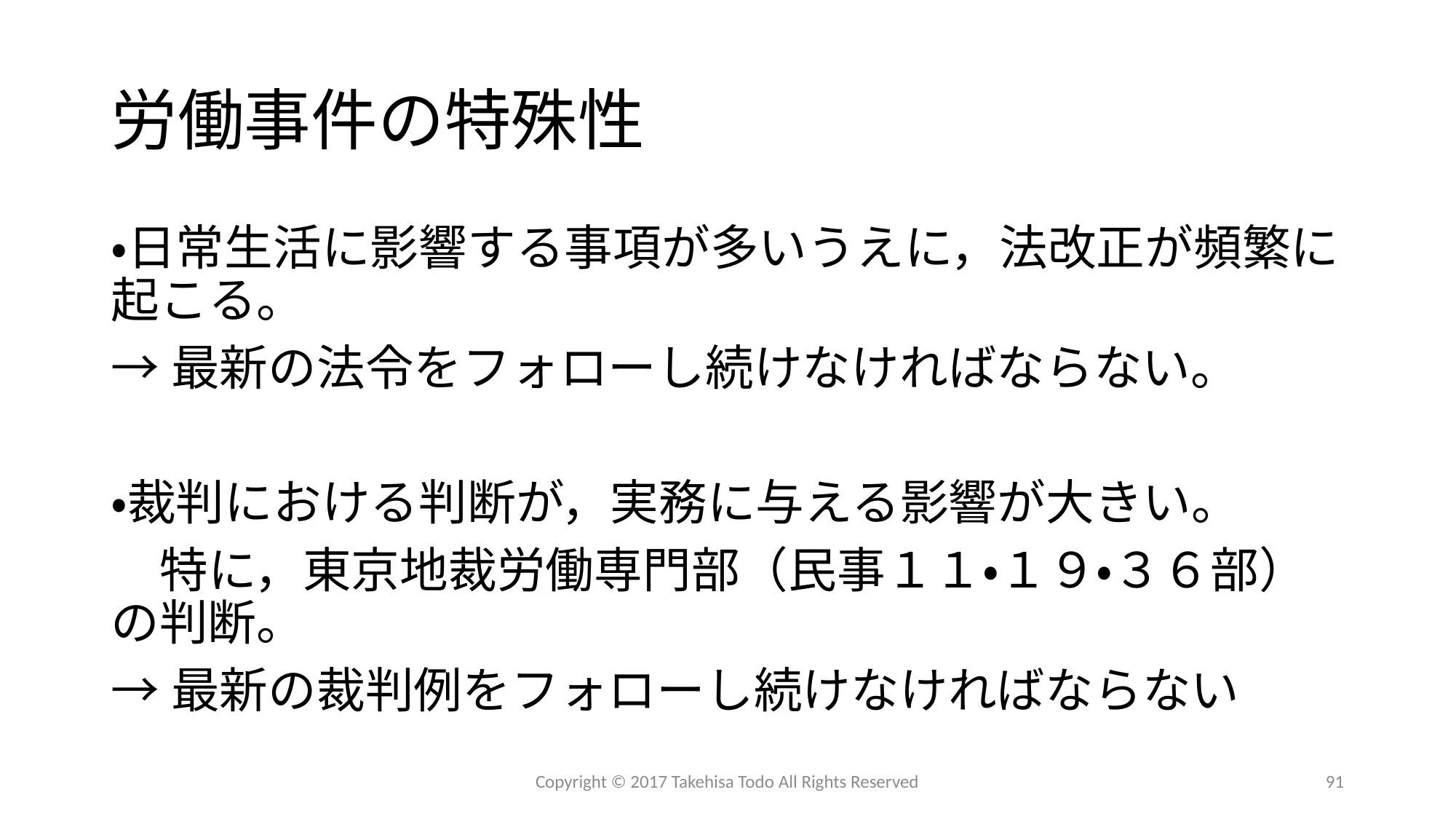

# 労働事件の特殊性
・日常生活に影響する事項が多いうえに，法改正が頻繁に起こる。
→最新の法令をフォローし続けなければならない。

・裁判における判断が，実務に与える影響が大きい。
　特に，東京地裁労働専門部（民事１１・１９・３６部）の判断。
→最新の裁判例をフォローし続けなければならない
Copyright © 2017 Takehisa Todo All Rights Reserved
91